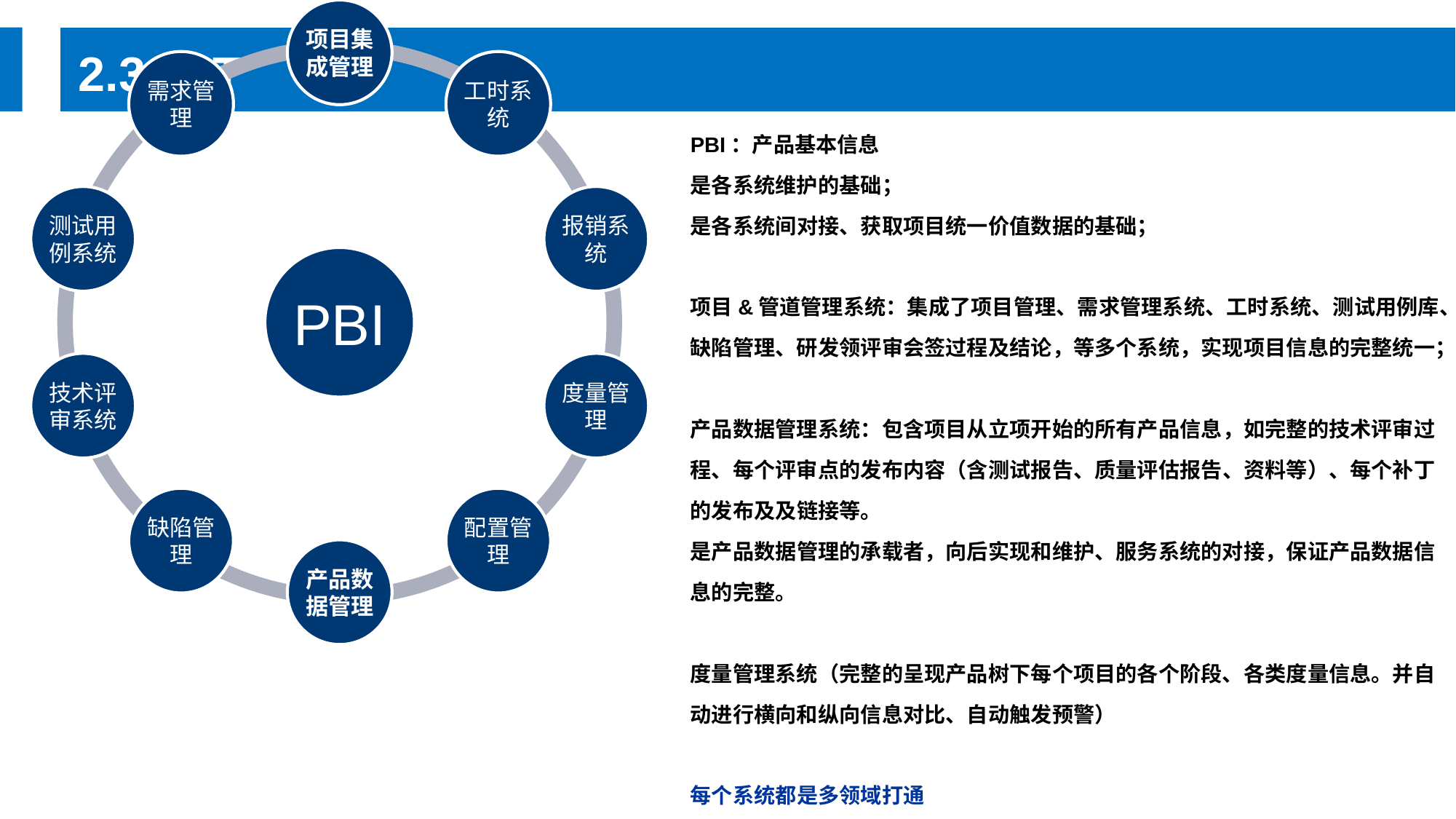

2.3.3 IT
PBI：产品基本信息
是各系统维护的基础；
是各系统间对接、获取项目统一价值数据的基础；

项目&管道管理系统：集成了项目管理、需求管理系统、工时系统、测试用例库、缺陷管理、研发领评审会签过程及结论，等多个系统，实现项目信息的完整统一；

产品数据管理系统：包含项目从立项开始的所有产品信息，如完整的技术评审过程、每个评审点的发布内容（含测试报告、质量评估报告、资料等）、每个补丁的发布及及链接等。
是产品数据管理的承载者，向后实现和维护、服务系统的对接，保证产品数据信息的完整。

度量管理系统（完整的呈现产品树下每个项目的各个阶段、各类度量信息。并自动进行横向和纵向信息对比、自动触发预警）

每个系统都是多领域打通
PBI
项目集成管理
工时系统
报销系统
度量管理
配置管理
产品数据管理
缺陷管理
技术评审系统
测试用例系统
需求管理
46